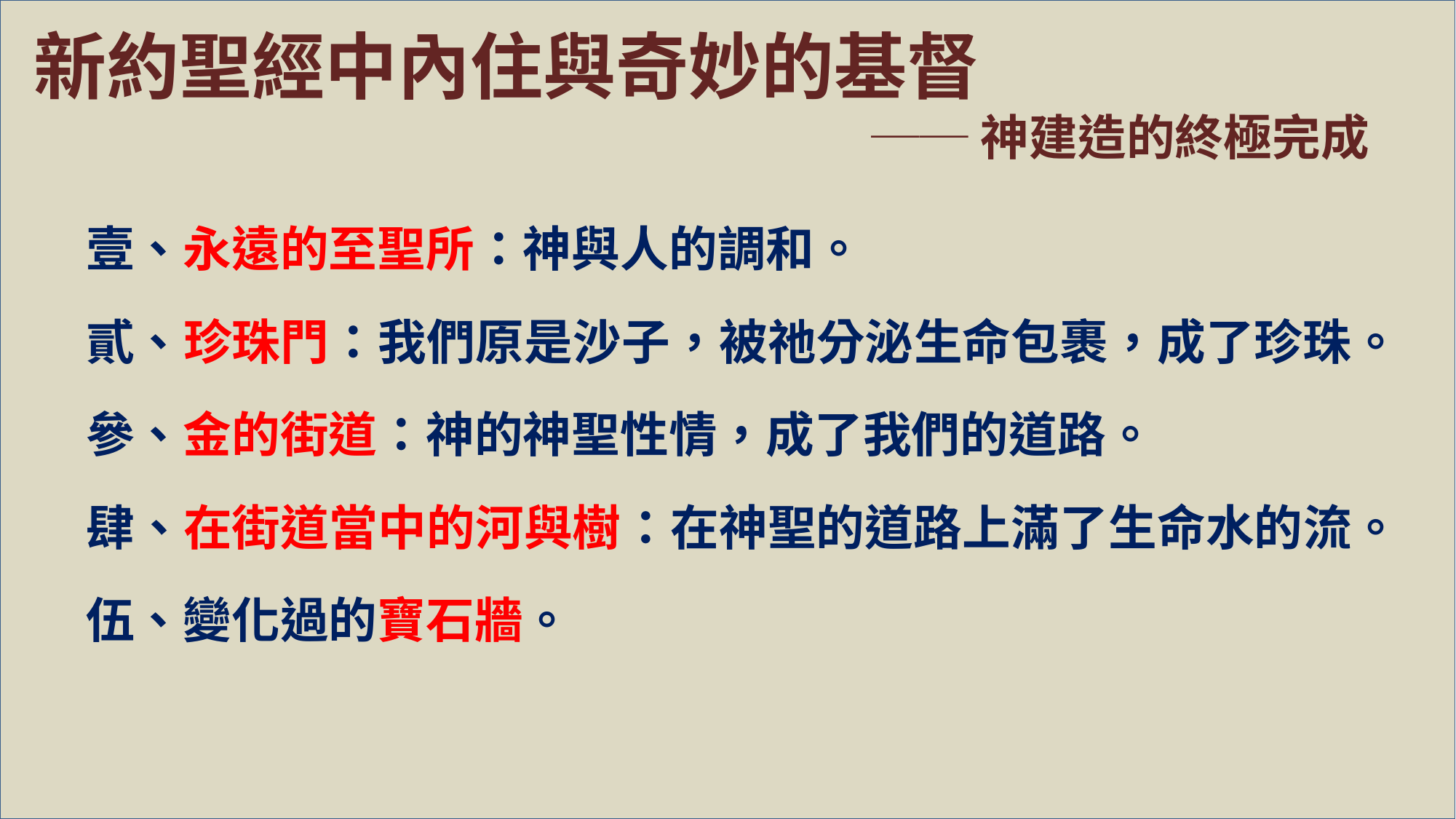

新約聖經中內住與奇妙的基督
      ──神建造的終極完成

壹、永遠的至聖所：神與人的調和。
貳、珍珠門：我們原是沙子，被祂分泌生命包裹，成了珍珠。
參、金的街道：神的神聖性情，成了我們的道路。
肆、在街道當中的河與樹：在神聖的道路上滿了生命水的流。
伍、變化過的寶石牆。